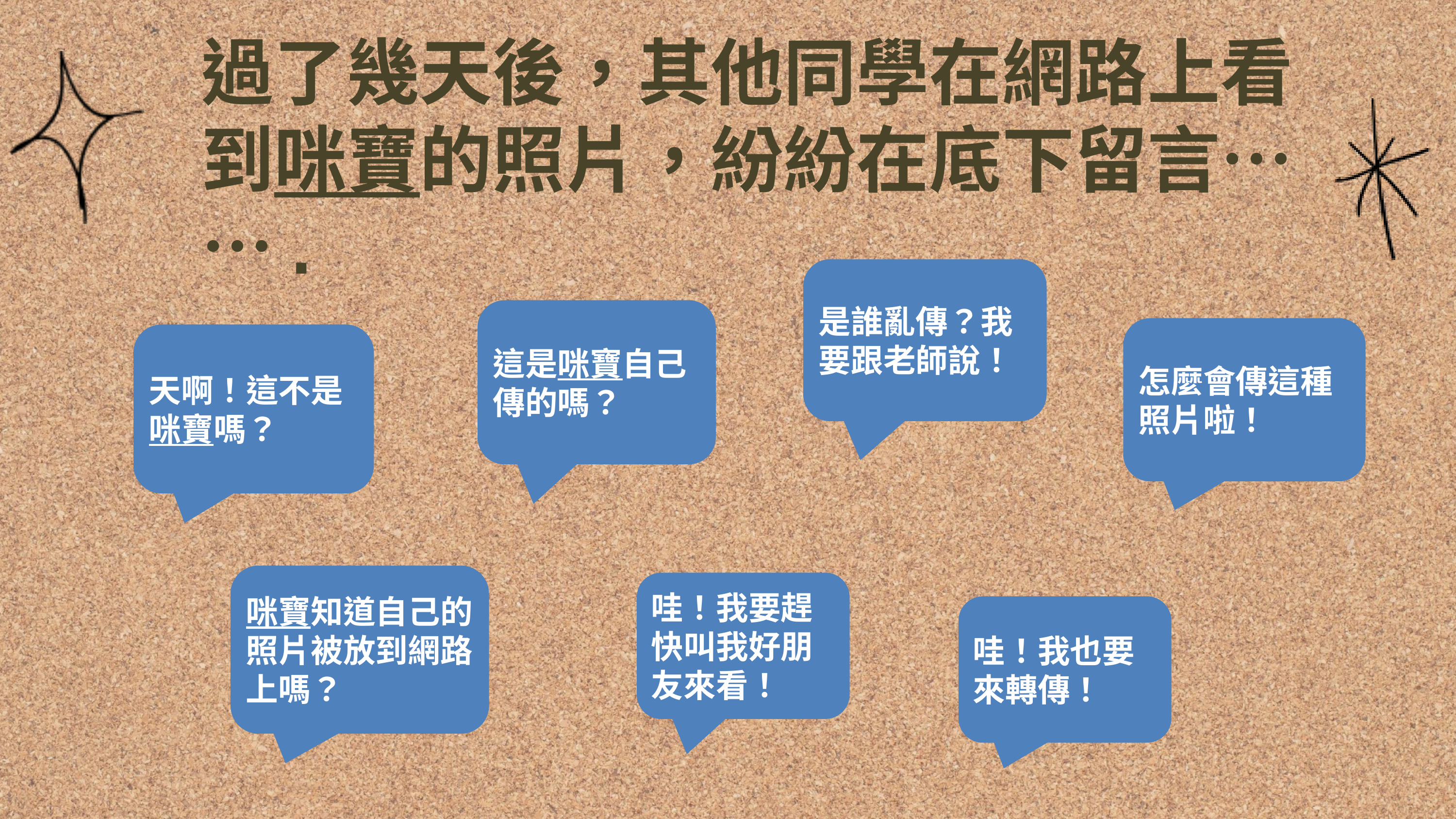

過了幾天後，其他同學在網路上看到咪寶的照片，紛紛在底下留言…….

是誰亂傳？我要跟老師說！
這是咪寶自己傳的嗎？
怎麼會傳這種照片啦！
天啊！這不是咪寶嗎？
咪寶知道自己的照片被放到網路上嗎？
哇！我要趕快叫我好朋友來看！
哇！我也要來轉傳！